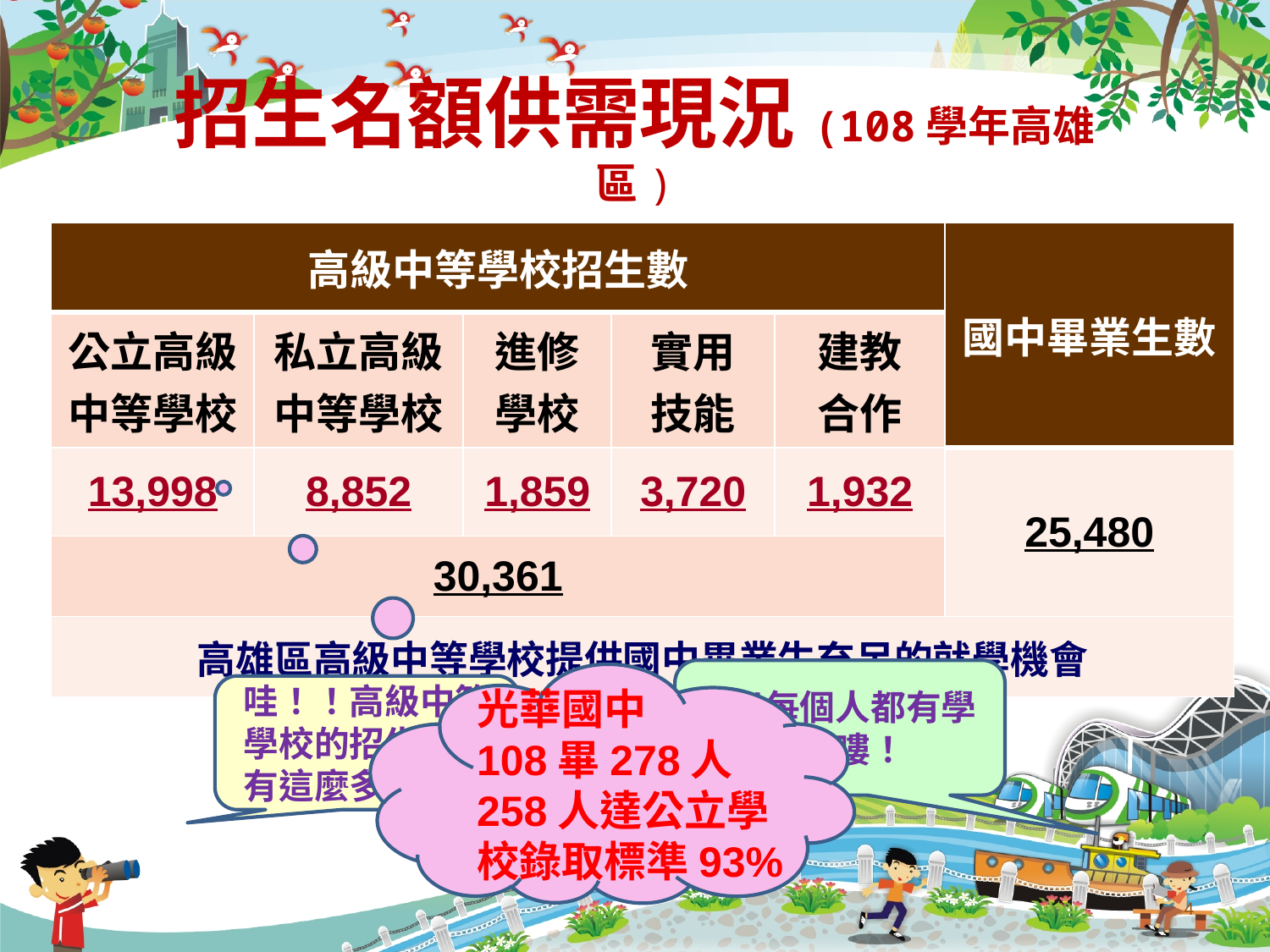

# 招生名額供需現況(108學年高雄區)
| 高級中等學校招生數 |  |  |  |  | 國中畢業生數 |
| --- | --- | --- | --- | --- | --- |
| 公立高級中等學校 | 私立高級 中等學校 | 進修 學校 | 實用 技能 | 建教 合作 |  |
| 13,998 | 8,852 | 1,859 | 3,720 | 1,932 | 25,480 |
| 30,361 |  |  |  |  |  |
| 高雄區高級中等學校提供國中畢業生充足的就學機會 |  |  |  |  |  |
所以每個人都有學校可以念嘍！

光華國中
108畢278人
258人達公立學校錄取標準93%
哇！！高級中等學校的招生名額有這麼多哦！！
4